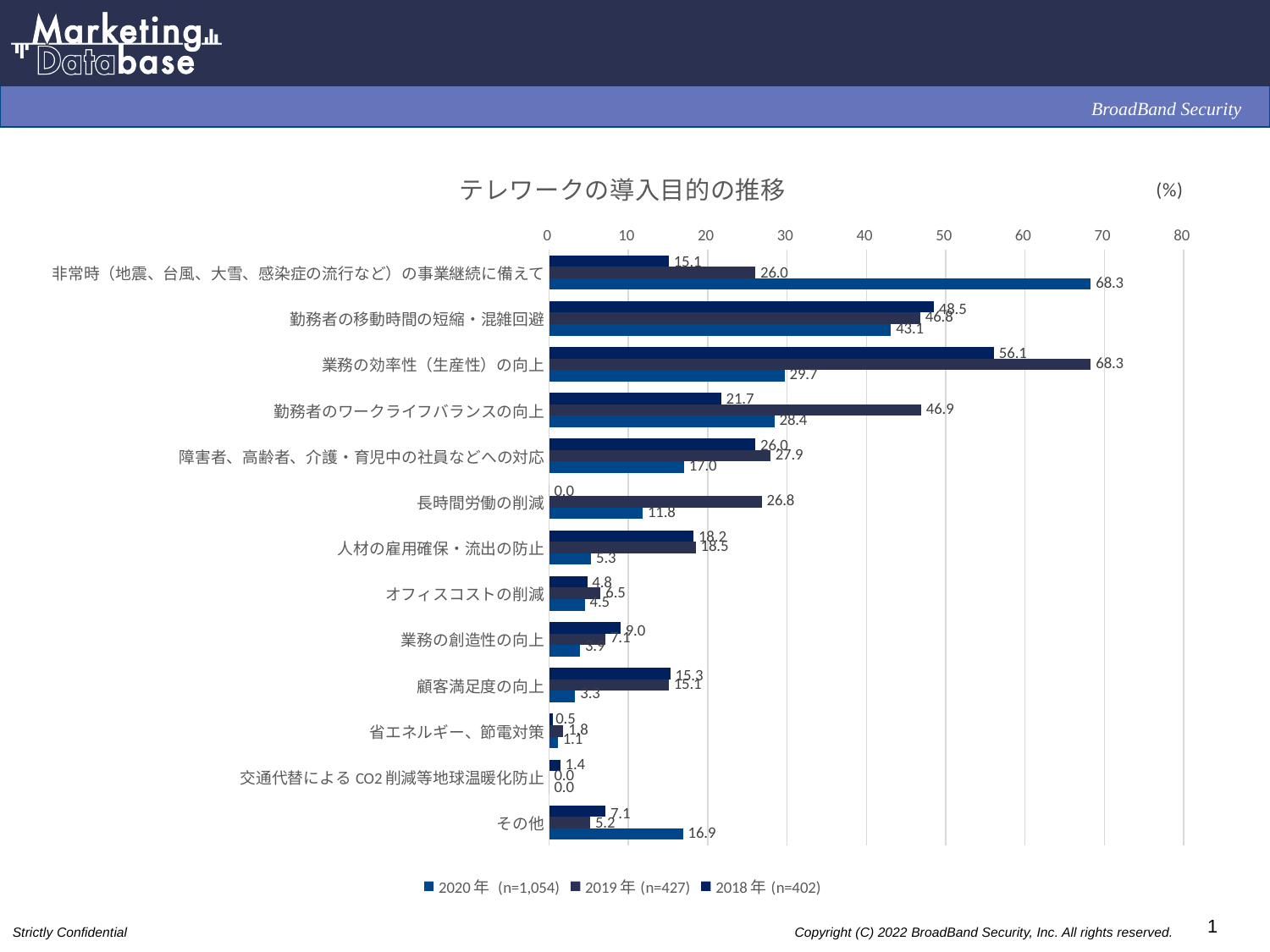

### Chart: テレワークの導入目的の推移

| Category | 2018年(n=402) | 2019年(n=427) | 2020年 (n=1,054) |
|---|---|---|---|
| 非常時（地震、台風、大雪、感染症の流行など）の事業継続に備えて | 15.1 | 26.0 | 68.3 |
| 勤務者の移動時間の短縮・混雑回避 | 48.5 | 46.8 | 43.1 |
| 業務の効率性（生産性）の向上 | 56.1 | 68.3 | 29.7 |
| 勤務者のワークライフバランスの向上 | 21.7 | 46.9 | 28.4 |
| 障害者、高齢者、介護・育児中の社員などへの対応 | 26.0 | 27.9 | 17.0 |
| 長時間労働の削減 | 0.0 | 26.8 | 11.8 |
| 人材の雇用確保・流出の防止 | 18.2 | 18.5 | 5.3 |
| オフィスコストの削減 | 4.8 | 6.5 | 4.5 |
| 業務の創造性の向上 | 9.0 | 7.1 | 3.9 |
| 顧客満足度の向上 | 15.3 | 15.1 | 3.3 |
| 省エネルギー、節電対策 | 0.5 | 1.8 | 1.1 |
| 交通代替によるCO2削減等地球温暖化防止 | 1.4 | 0.0 | 0.0 |
| その他 | 7.1 | 5.2 | 16.9 |